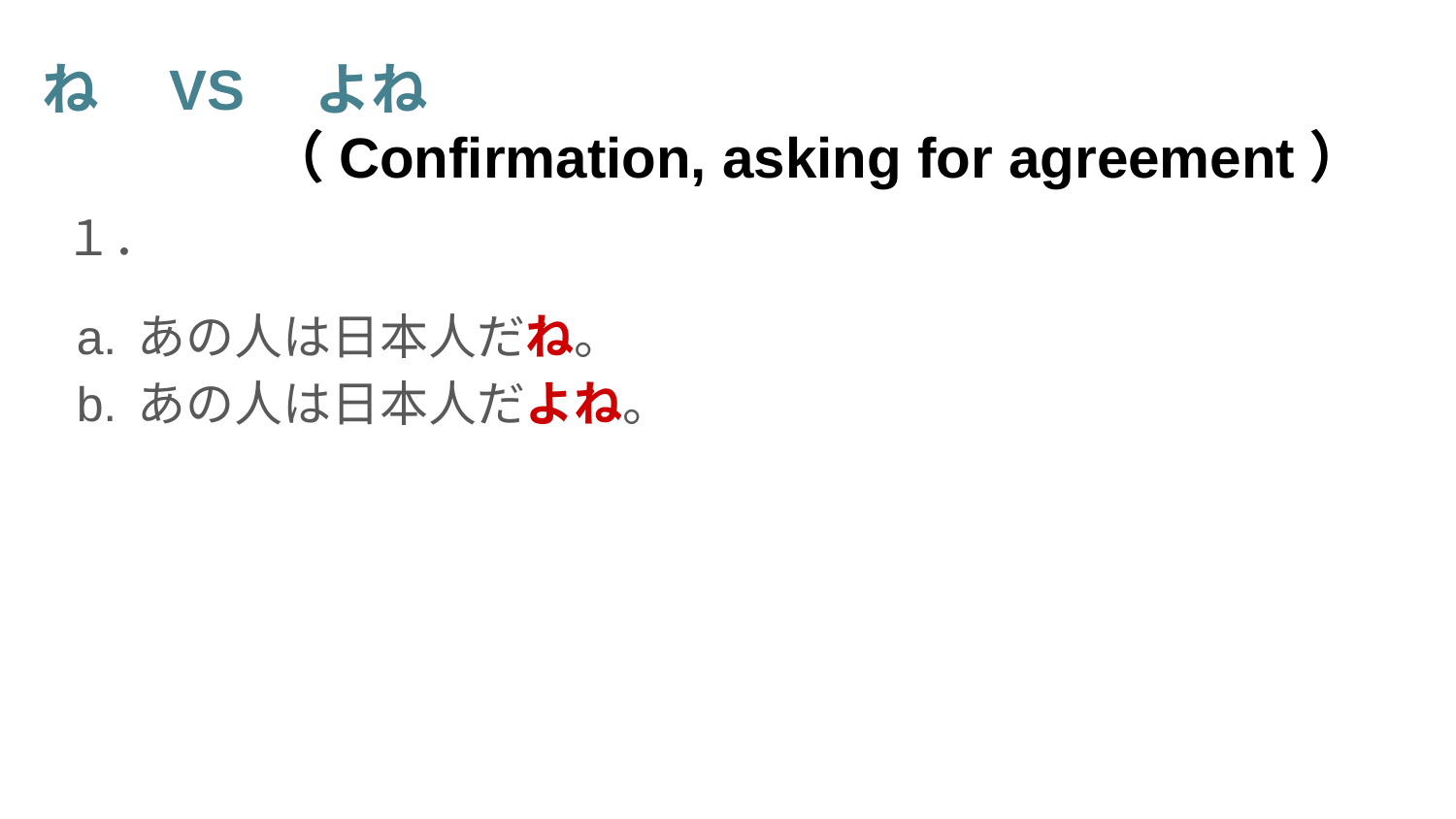

# ね　VS　よね
　　　　（Confirmation, asking for agreement）
１．
あの人は日本人だね。
あの人は日本人だよね。